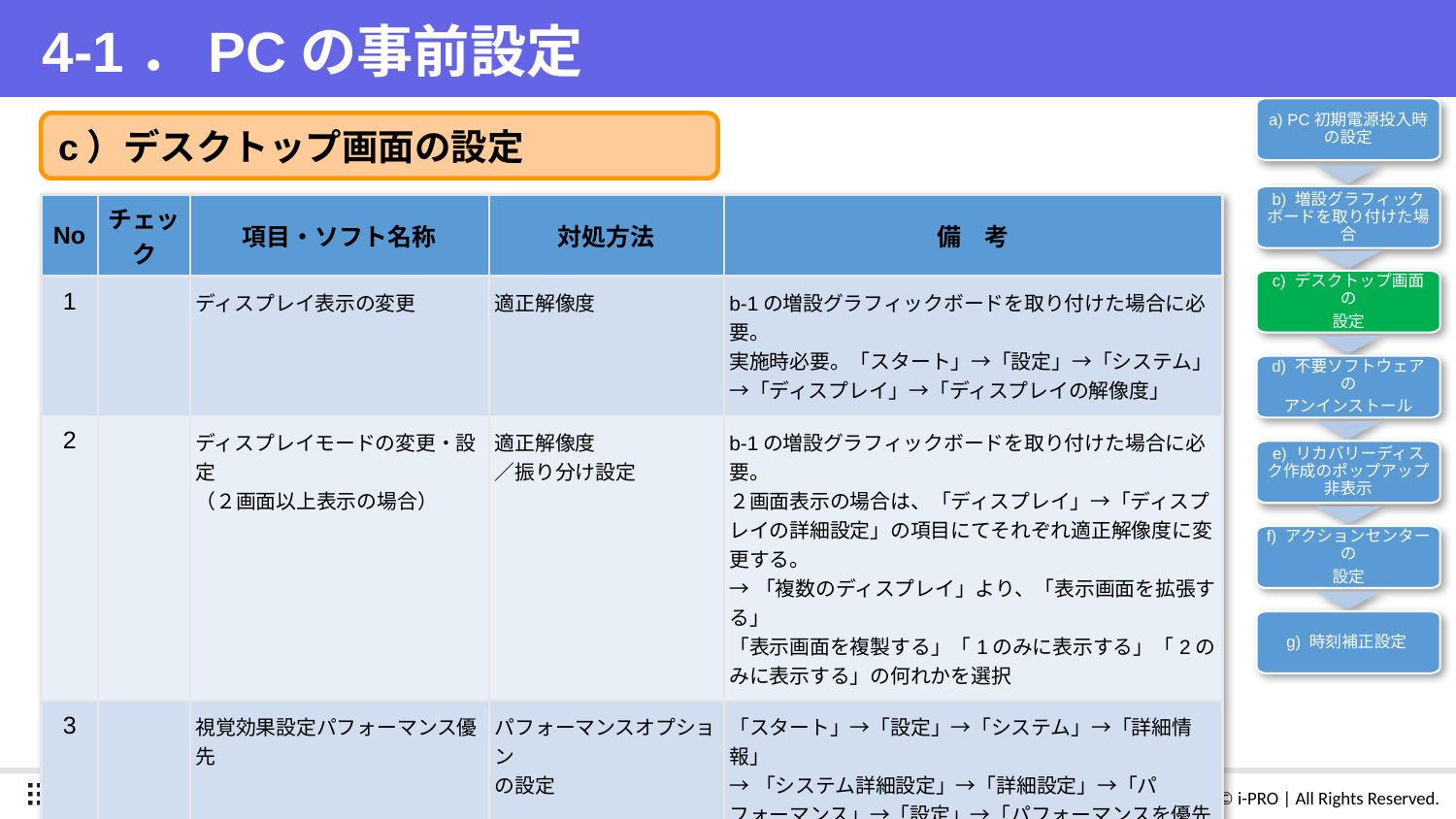

# 4-1．PCの事前設定
a) PC初期電源投入時の設定

b) 増設グラフィックボードを取り付けた場合

c) デスクトップ画面の
設定

d) 不要ソフトウェアの
アンインストール

e) リカバリーディスク作成のポップアップ非表示

f) アクションセンターの
設定

g) 時刻補正設定
c）デスクトップ画面の設定
| No | チェック | 項目・ソフト名称 | 対処方法 | 備　考 |
| --- | --- | --- | --- | --- |
| 1 |  | ディスプレイ表⽰の変更 | 適正解像度 | b-1の増設グラフィックボードを取り付けた場合に必要。 実施時必要。「スタート」→「設定」→「システム」→「ディスプレイ」→「ディスプレイの解像度」 |
| 2 |  | ディスプレイモードの変更・設定 （２画⾯以上表⽰の場合） | 適正解像度 ／振り分け設定 | b-1の増設グラフィックボードを取り付けた場合に必要。 ２画⾯表⽰の場合は、「ディスプレイ」→「ディスプレイの詳細設定」の項⽬にてそれぞれ適正解像度に変更する。 →「複数のディスプレイ」より、「表示画面を拡張する」 「表⽰画⾯を複製する」「1のみに表示する」「2のみに表示する」の何れかを選択 |
| 3 |  | 視覚効果設定パフォーマンス優先 | パフォーマンスオプション の設定 | 「スタート」→「設定」→「システム」→「詳細情報」 →「システム詳細設定」→「詳細設定」→「パフォーマンス」→「設定」→「パフォーマンスを優先する」 |
| 4 |  | デスクトップテーマ変更 | Windowsに設定 | 「スタート」→「設定」→「個人用設定」→「テーマ」 →「テーマの変更」→Windowsに設定 |
| 5 |  | Aero Glassの設定 | Aero Glassを無効にする | 「スタート」→「設定」→「個人用設定」→「色」→「透明効果」→オフ |